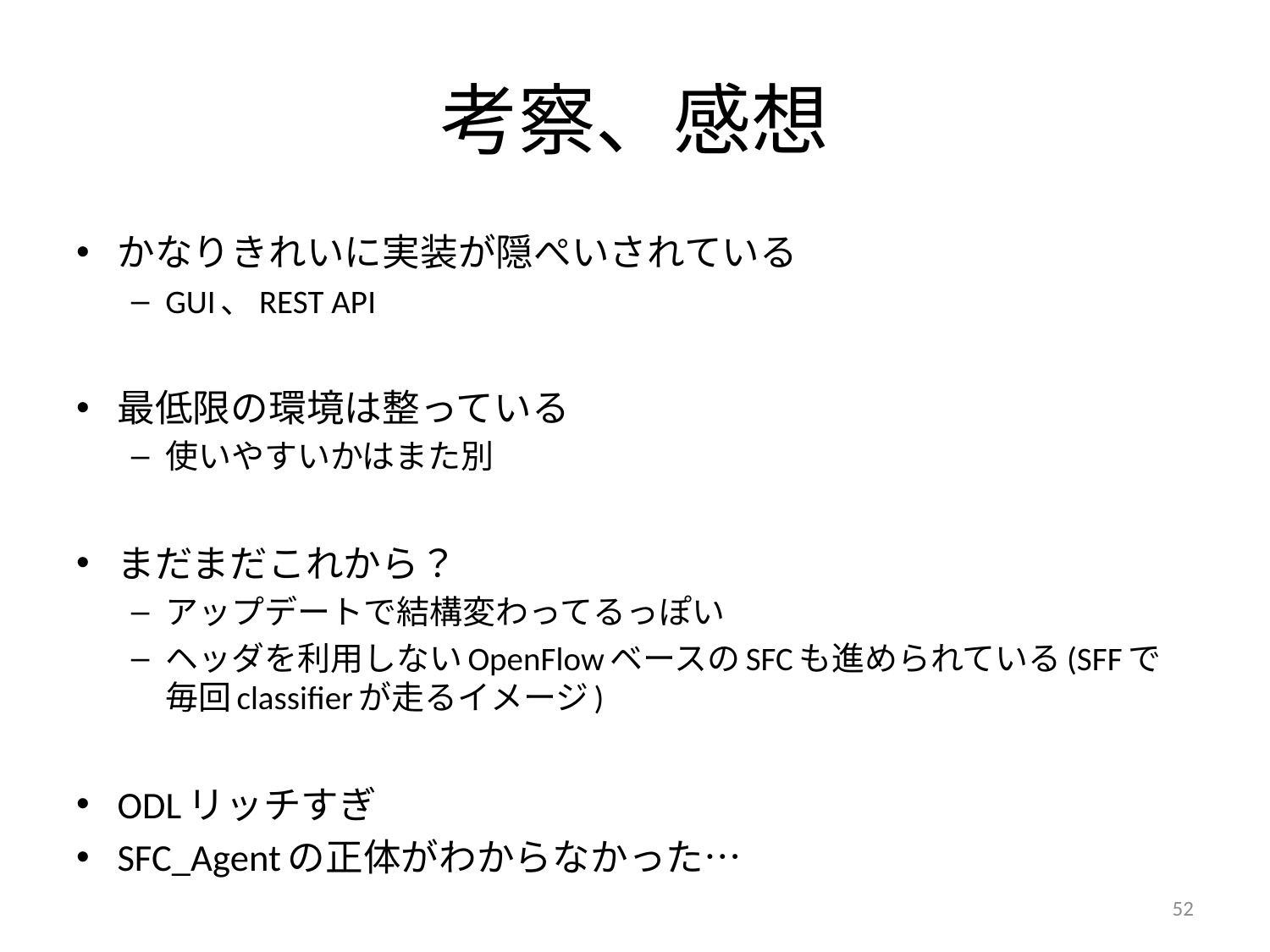

# 考察、感想
かなりきれいに実装が隠ぺいされている
GUI、REST API

最低限の環境は整っている
使いやすいかはまた別

まだまだこれから？
アップデートで結構変わってるっぽい
ヘッダを利用しないOpenFlowベースのSFCも進められている(SFFで毎回classifierが走るイメージ)

ODLリッチすぎ
SFC_Agentの正体がわからなかった…

52